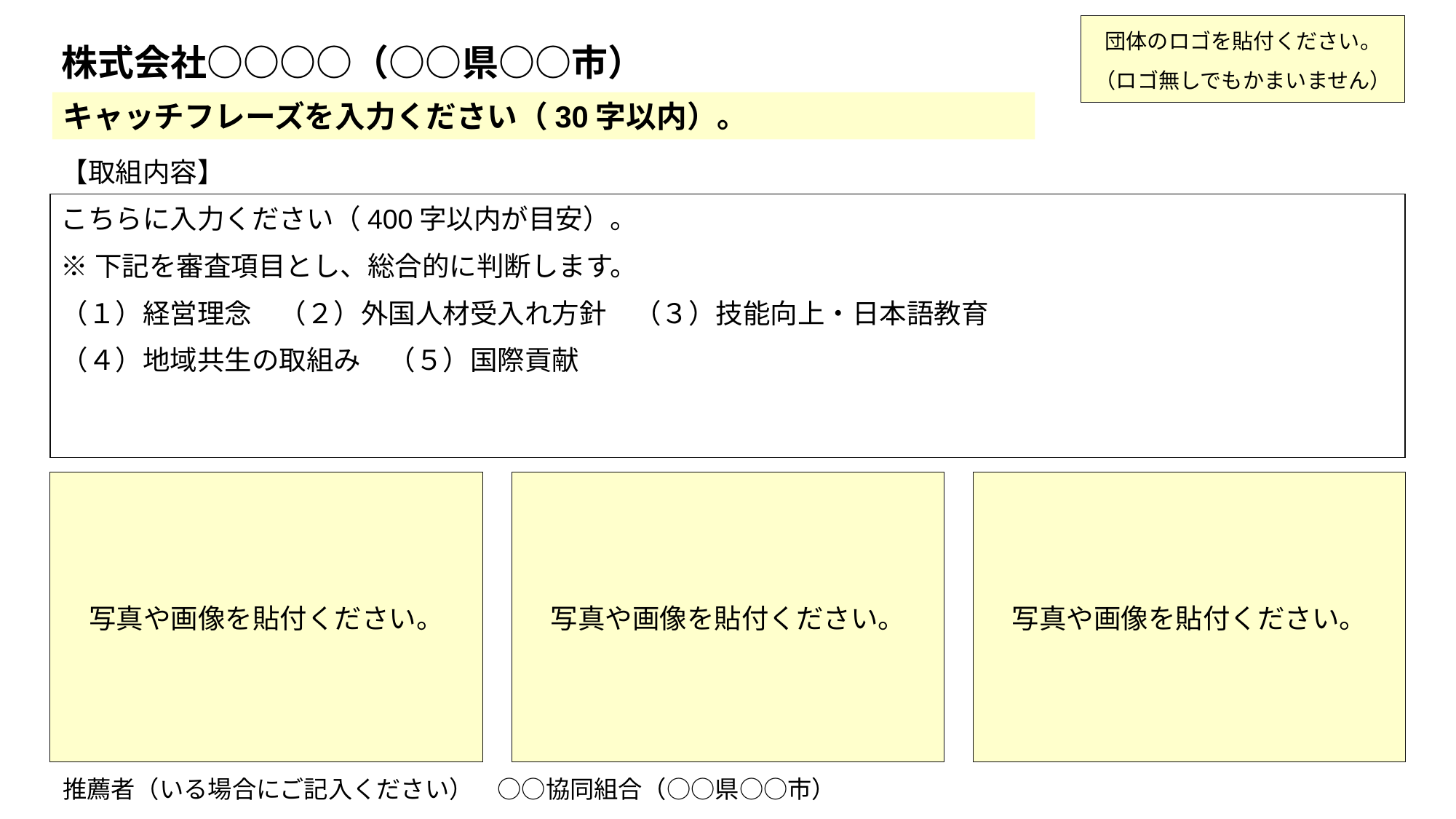

団体のロゴを貼付ください。
（ロゴ無しでもかまいません）
株式会社○○○○（○○県○○市）
キャッチフレーズを入力ください（30字以内）。
【取組内容】
こちらに入力ください（400字以内が目安）。
※下記を審査項目とし、総合的に判断します。
（１）経営理念　（２）外国人材受入れ方針　（３）技能向上・日本語教育
（４）地域共生の取組み　（５）国際貢献

写真や画像を貼付ください。
写真や画像を貼付ください。
写真や画像を貼付ください。
推薦者（いる場合にご記入ください）　○○協同組合（○○県○○市）